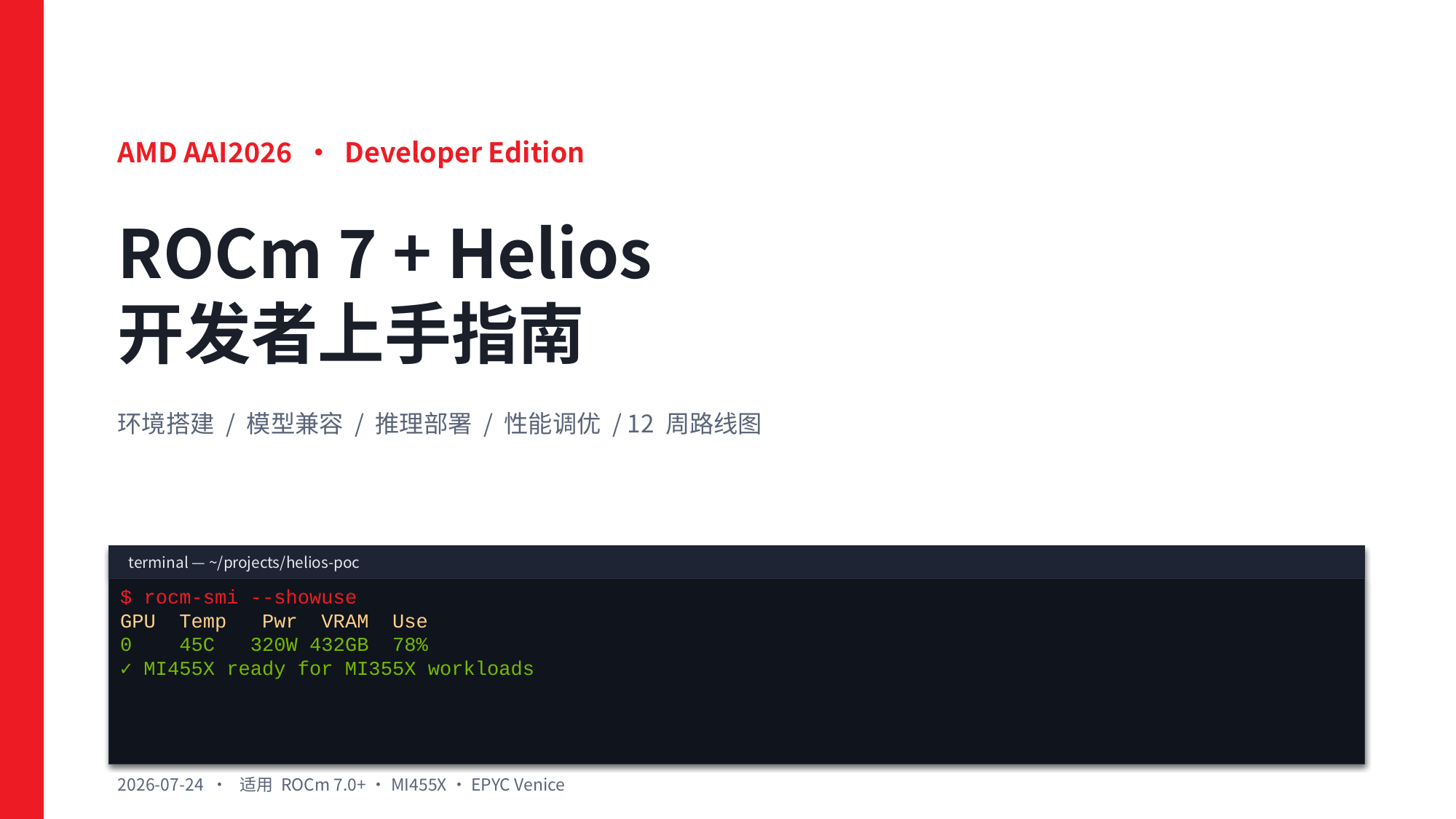

AMD AAI2026  ·  Developer Edition
ROCm 7 + Helios
开发者上手指南
环境搭建 / 模型兼容 / 推理部署 / 性能调优 / 12 周路线图

terminal — ~/projects/helios-poc

$ rocm-smi --showuse
GPU  Temp   Pwr  VRAM  Use
0    45C   320W 432GB  78%
✓ MI455X ready for MI355X workloads
2026-07-24  ·  适用 ROCm 7.0+ · MI455X · EPYC Venice